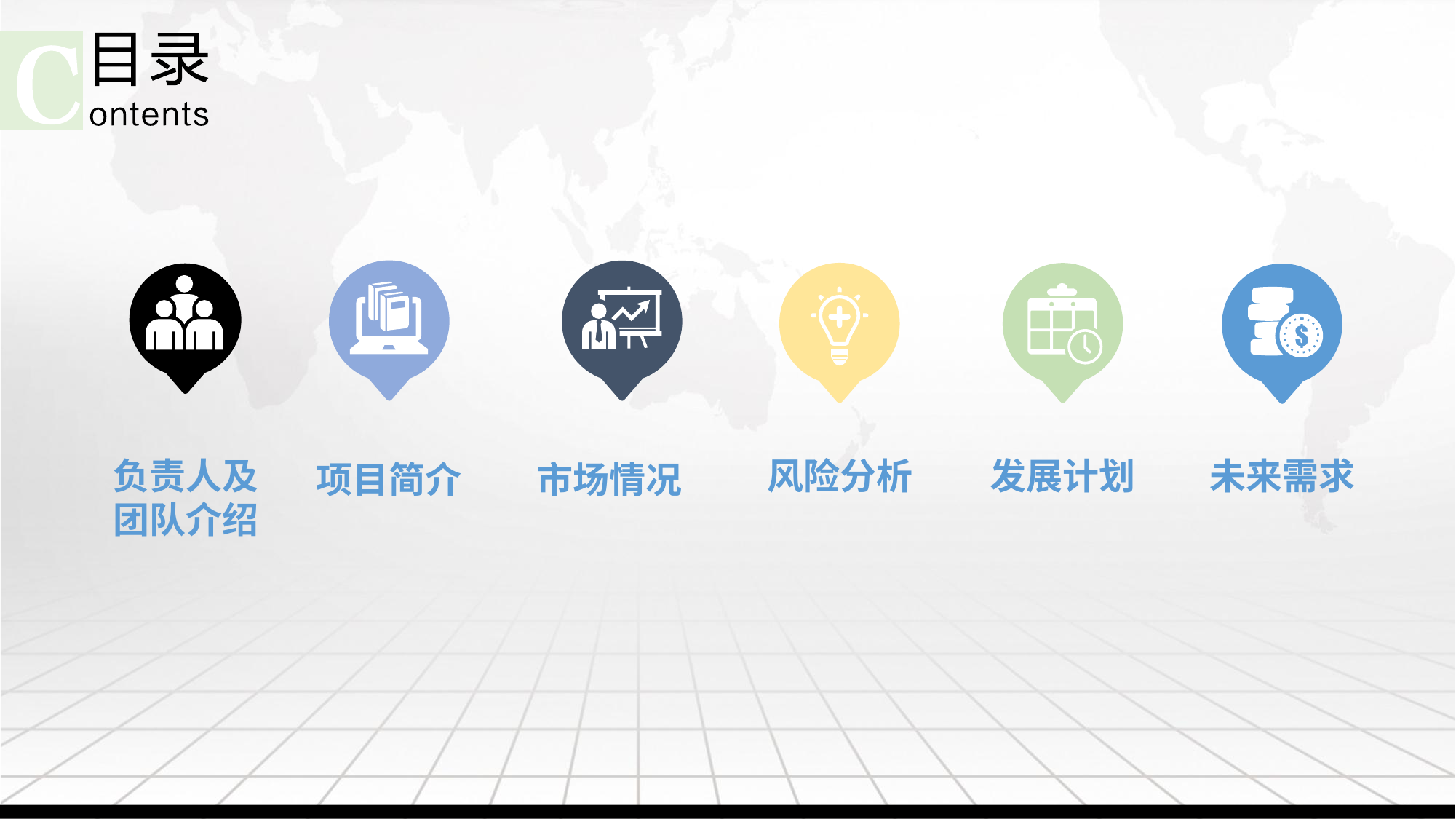

发展计划
负责人及
团队介绍
风险分析
未来需求
项目简介
市场情况